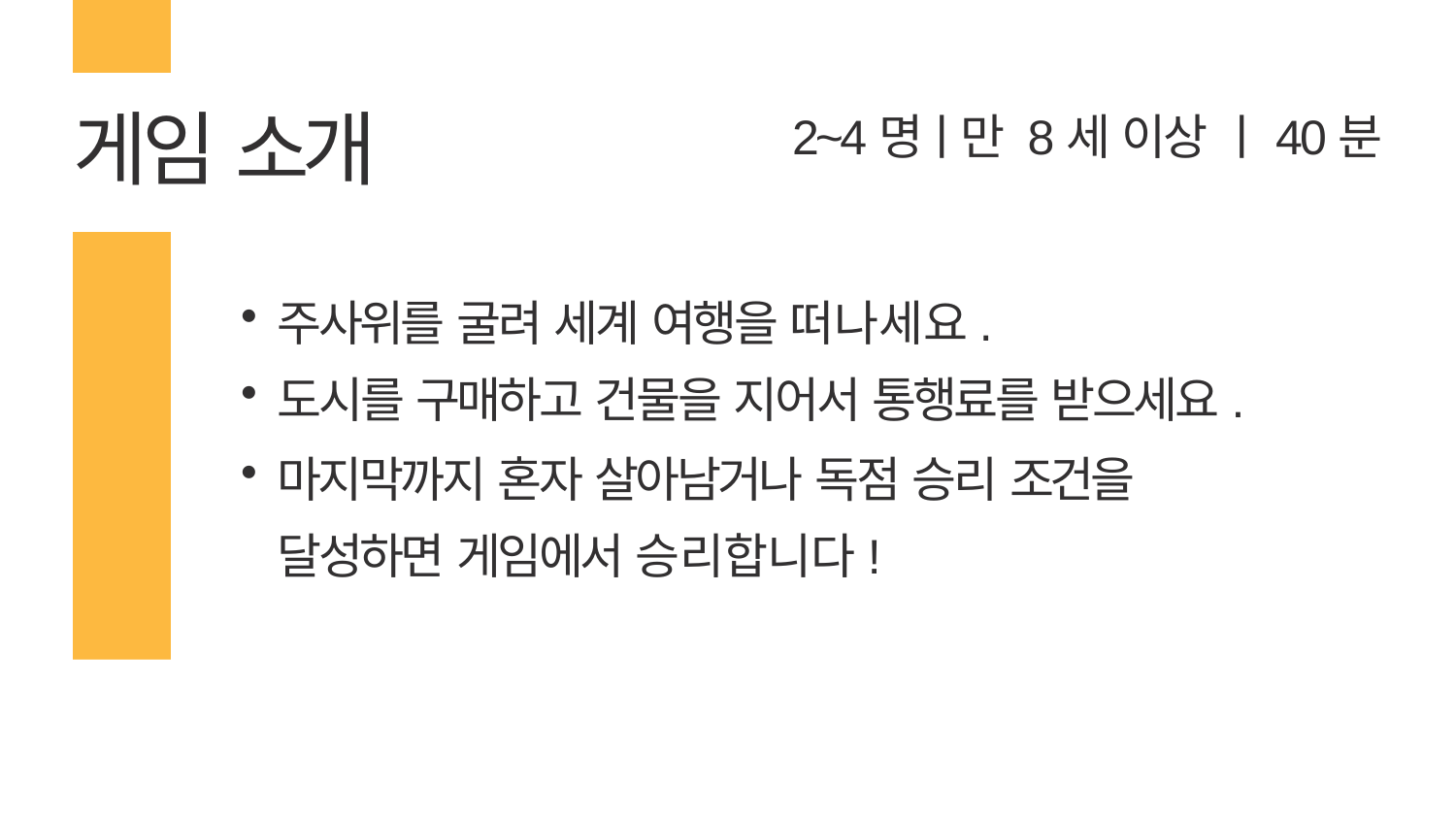

# 게임 소개
2~4명ㅣ만 8세 이상 ㅣ40분

주사위를 굴려 세계 여행을 떠나세요.
도시를 구매하고 건물을 지어서 통행료를 받으세요.
마지막까지 혼자 살아남거나 독점 승리 조건을
달성하면 게임에서 승리합니다!